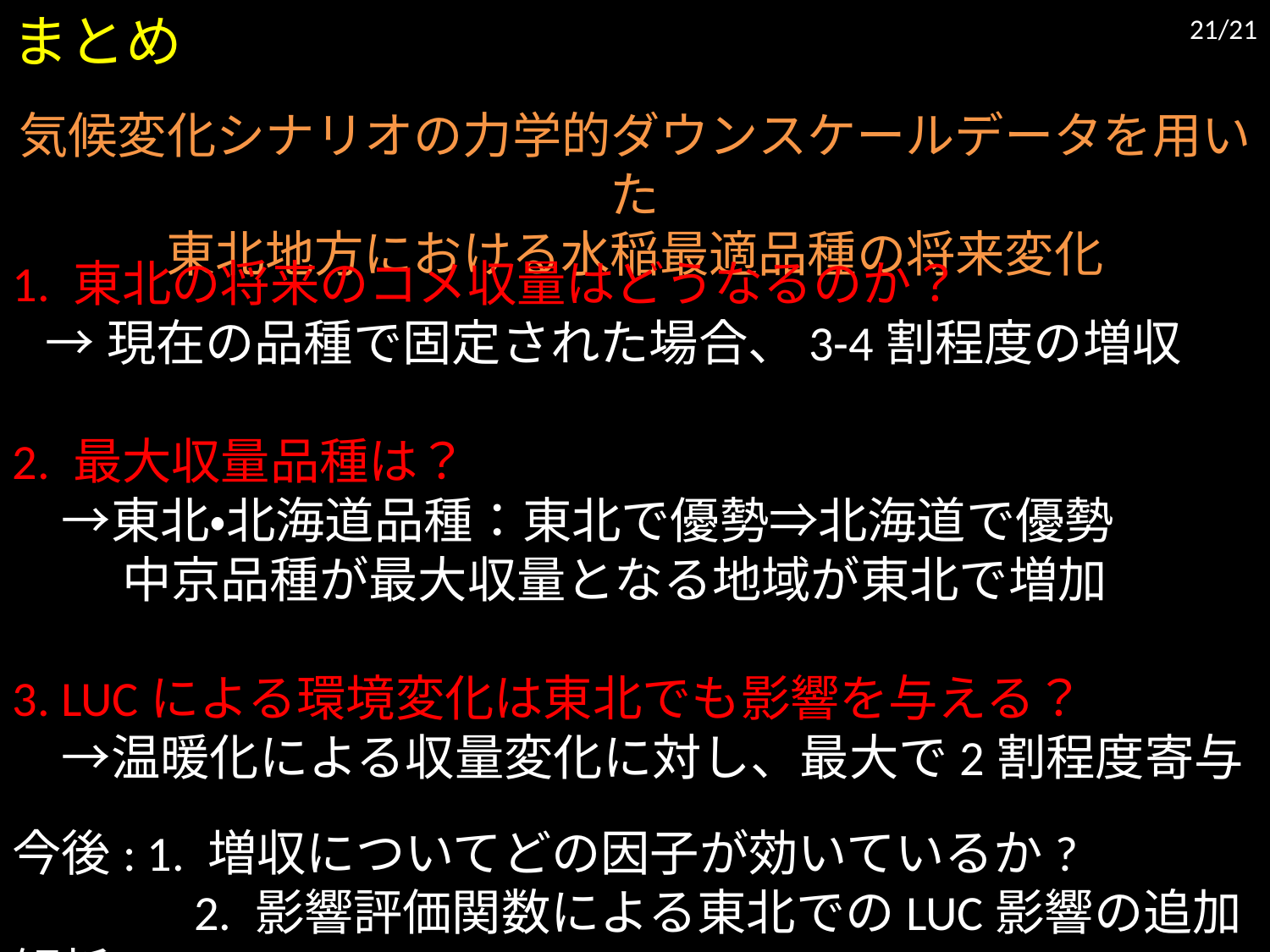

まとめ
気候変化シナリオの力学的ダウンスケールデータを用いた
東北地方における水稲最適品種の将来変化
1. 東北の将来のコメ収量はどうなるのか？
   →現在の品種で固定された場合、3-4割程度の増収

2. 最大収量品種は？
　→東北・北海道品種：東北で優勢⇒北海道で優勢
　　 中京品種が最大収量となる地域が東北で増加

3. LUCによる環境変化は東北でも影響を与える？
　→温暖化による収量変化に対し、最大で2割程度寄与
今後: 1. 増収についてどの因子が効いているか?
　　　  2. 影響評価関数による東北でのLUC影響の追加解析